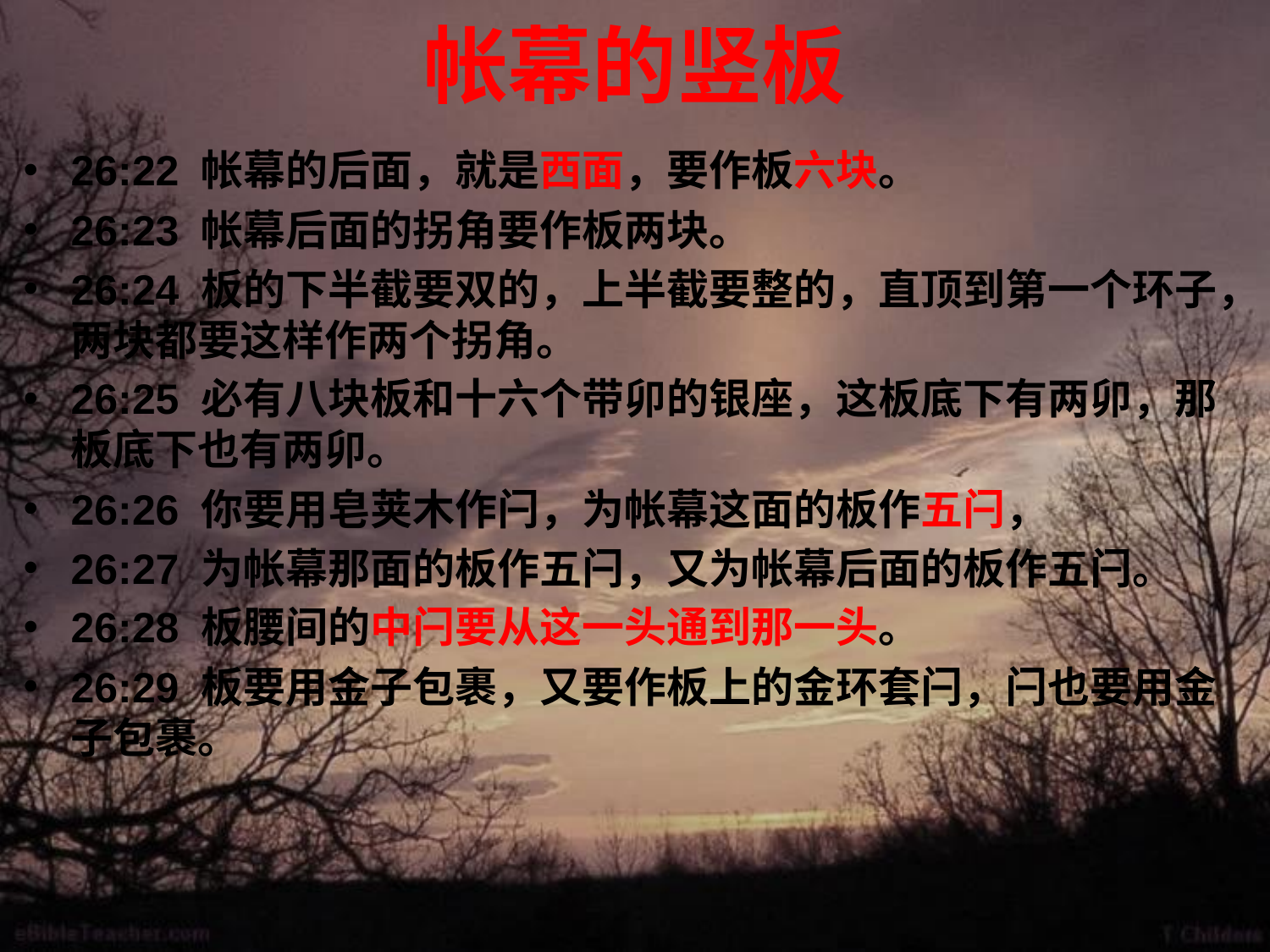

# 帐幕的竖板
26:22 帐幕的后面，就是西面，要作板六块。
26:23 帐幕后面的拐角要作板两块。
26:24 板的下半截要双的，上半截要整的，直顶到第一个环子，两块都要这样作两个拐角。
26:25 必有八块板和十六个带卯的银座，这板底下有两卯，那板底下也有两卯。
26:26 你要用皂荚木作闩，为帐幕这面的板作五闩，
26:27 为帐幕那面的板作五闩，又为帐幕后面的板作五闩。
26:28 板腰间的中闩要从这一头通到那一头。
26:29 板要用金子包裹，又要作板上的金环套闩，闩也要用金子包裹。